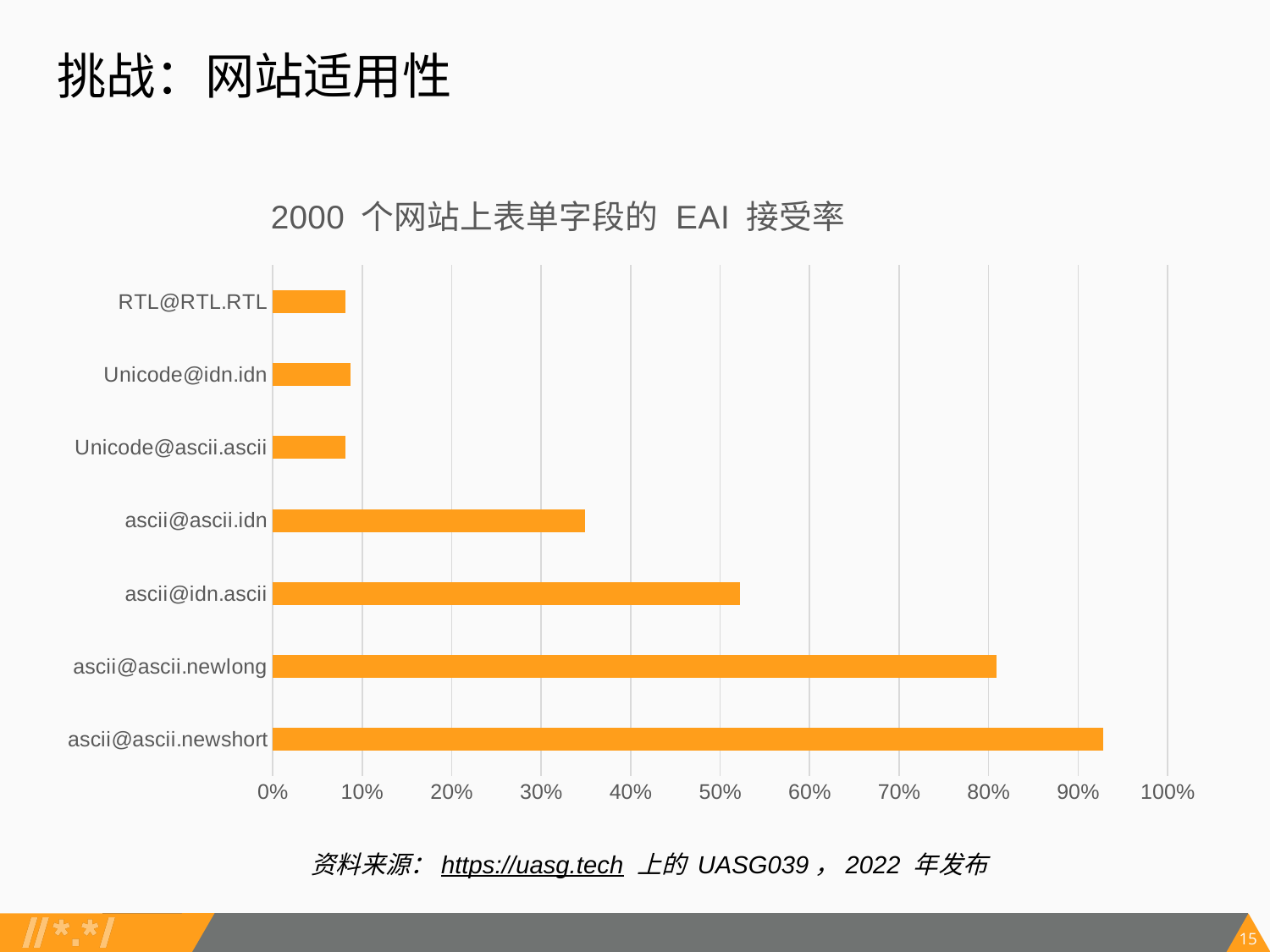

# 挑战：网站适用性

### Chart: 2000 个网站上表单字段的 EAI 接受率

| Category | Series 1 |
|---|---|
| ascii@ascii.newshort | 0.9279 |
| ascii@ascii.newlong | 0.809 |
| ascii@idn.ascii | 0.5224 |
| ascii@ascii.idn | 0.3488 |
| Unicode@ascii.ascii | 0.0811 |
| Unicode@idn.idn | 0.0871 |
| RTL@RTL.RTL | 0.0816 |
资料来源：https://uasg.tech 上的 UASG039，2022 年发布